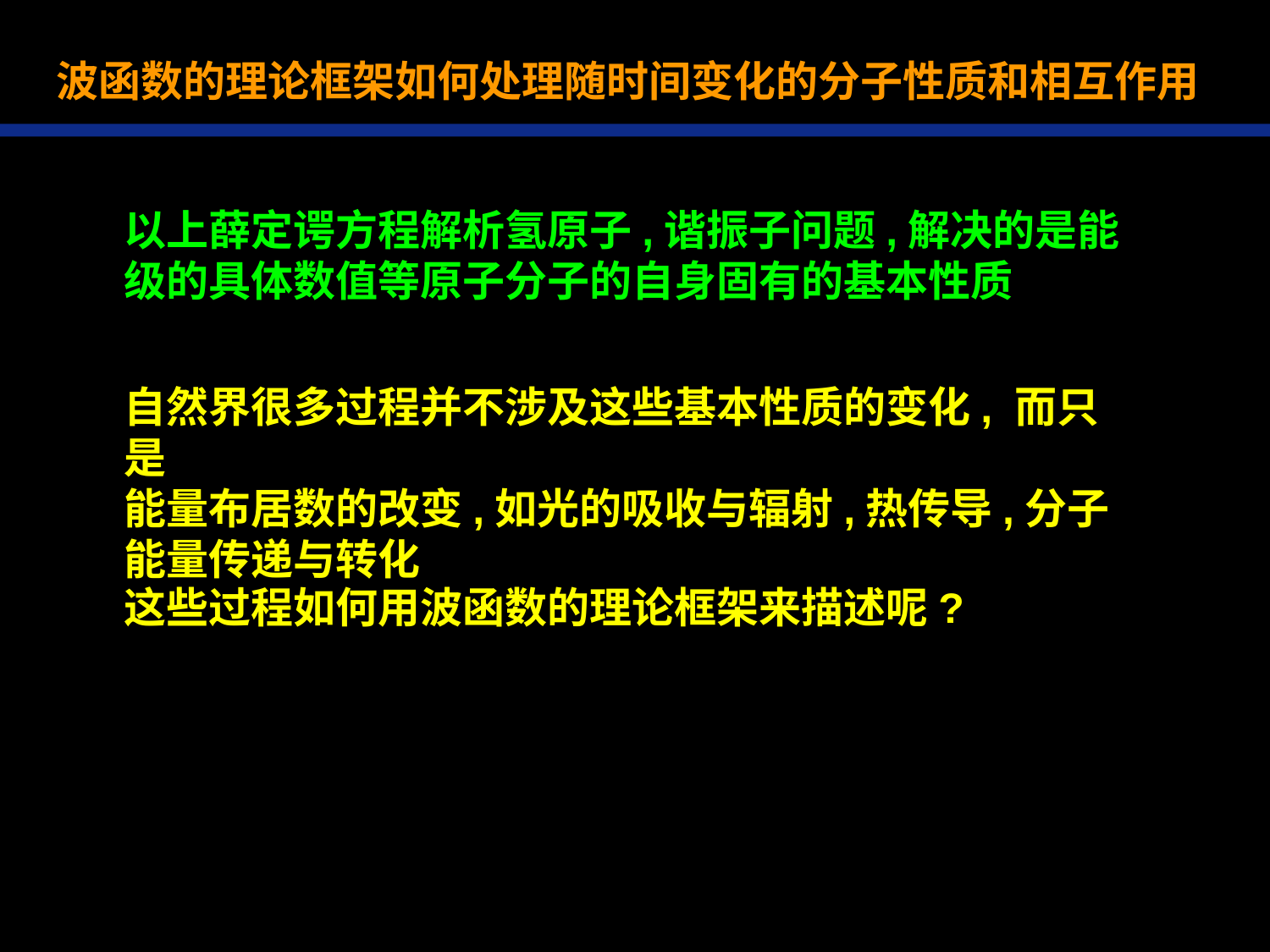

波函数的理论框架如何处理随时间变化的分子性质和相互作用

以上薛定谔方程解析氢原子,谐振子问题,解决的是能级的具体数值等原子分子的自身固有的基本性质
自然界很多过程并不涉及这些基本性质的变化, 而只是
能量布居数的改变,如光的吸收与辐射,热传导,分子能量传递与转化
这些过程如何用波函数的理论框架来描述呢?